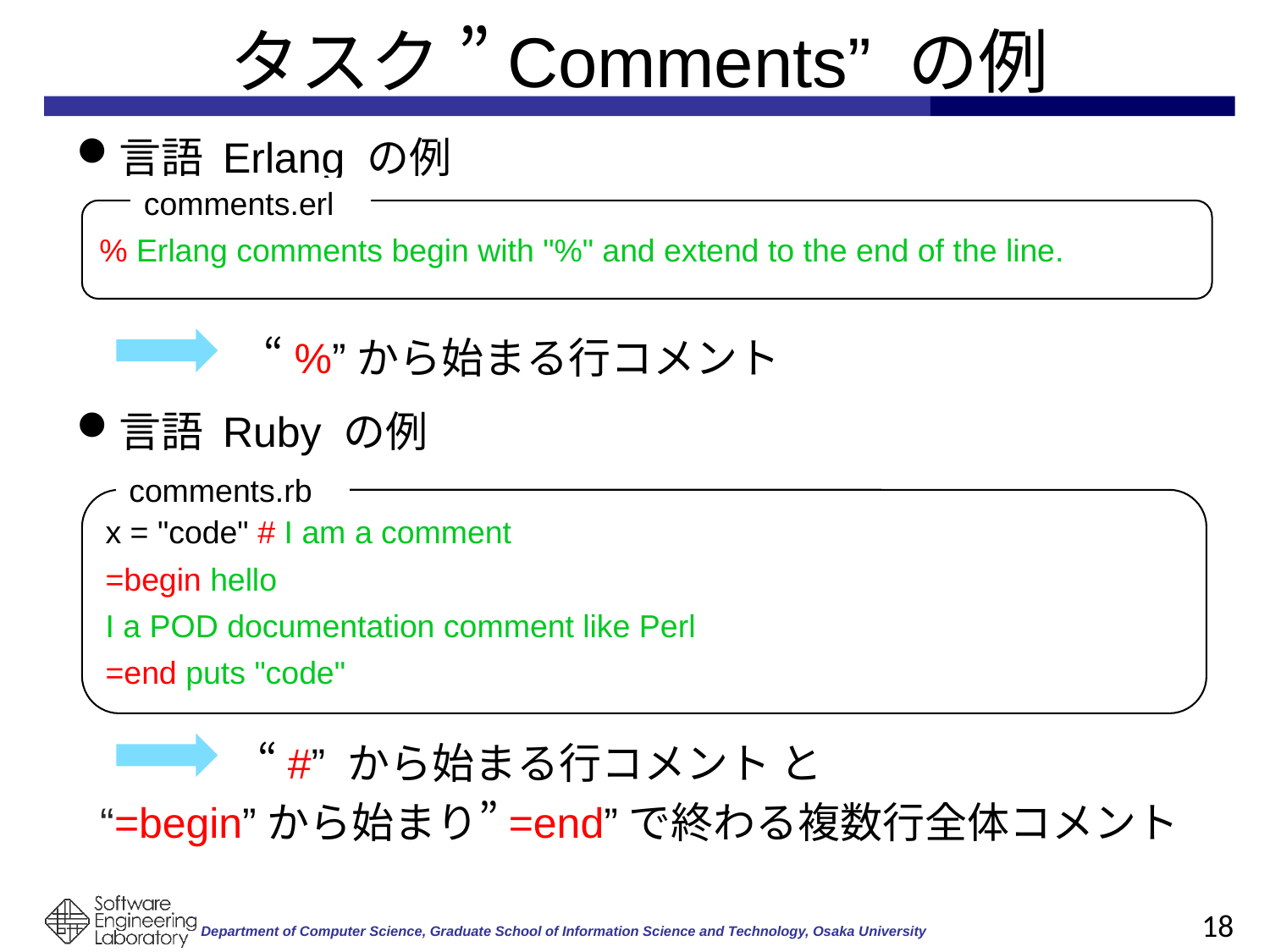

# タスク ”Comments” の例
言語 Erlang の例
comments.erl
% Erlang comments begin with "%" and extend to the end of the line.
　　　　“%”から始まる行コメント

言語 Ruby の例
comments.rb
x = "code" # I am a comment
=begin hello
I a POD documentation comment like Perl
=end puts "code"
　　　　“#” から始まる行コメント と
 “=begin”から始まり”=end”で終わる複数行全体コメント

18